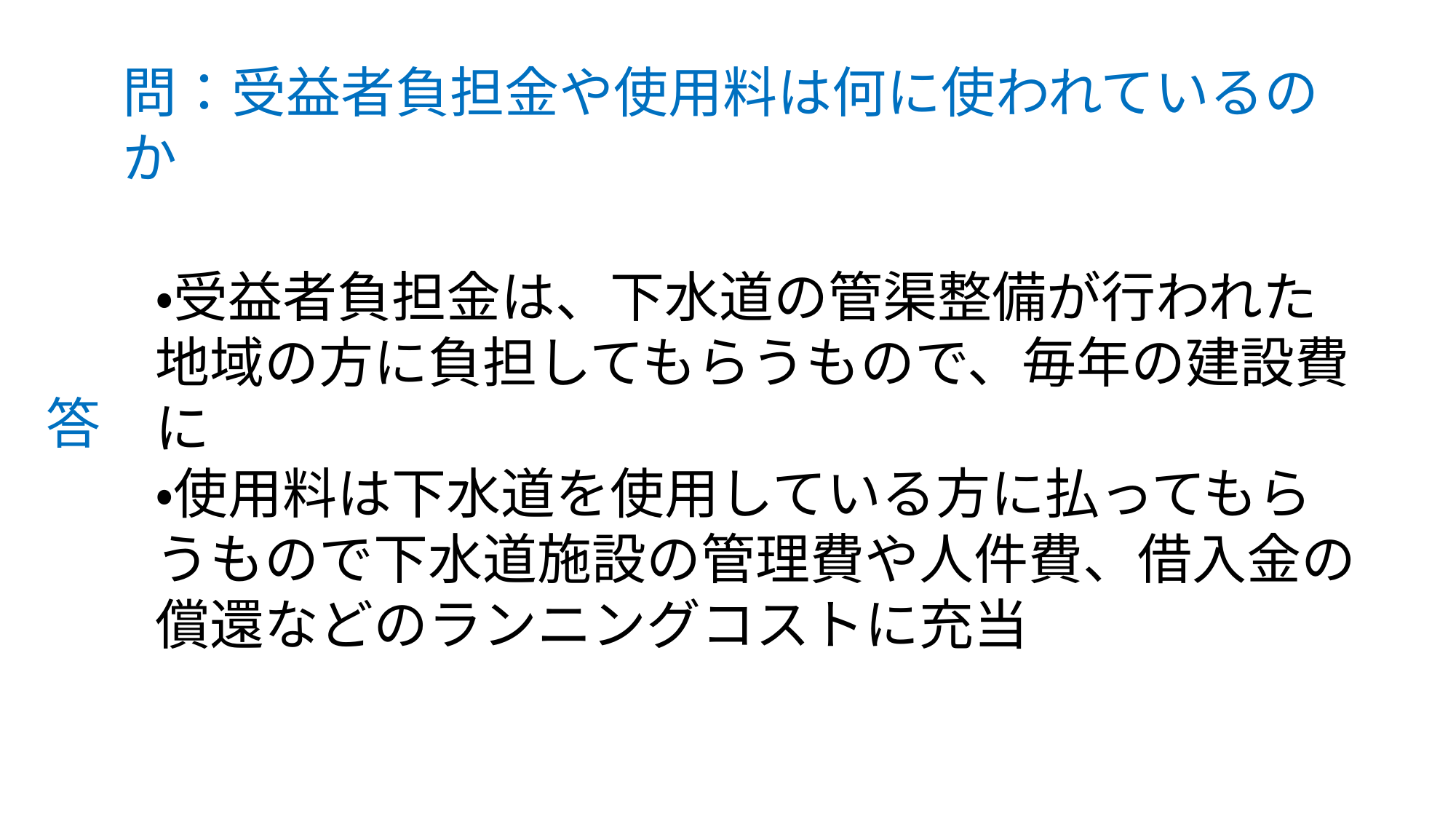

問：受益者負担金や使用料は何に使われているのか
・受益者負担金は、下水道の管渠整備が行われた地域の方に負担してもらうもので、毎年の建設費に
・使用料は下水道を使用している方に払ってもらうもので下水道施設の管理費や人件費、借入金の償還などのランニングコストに充当
答